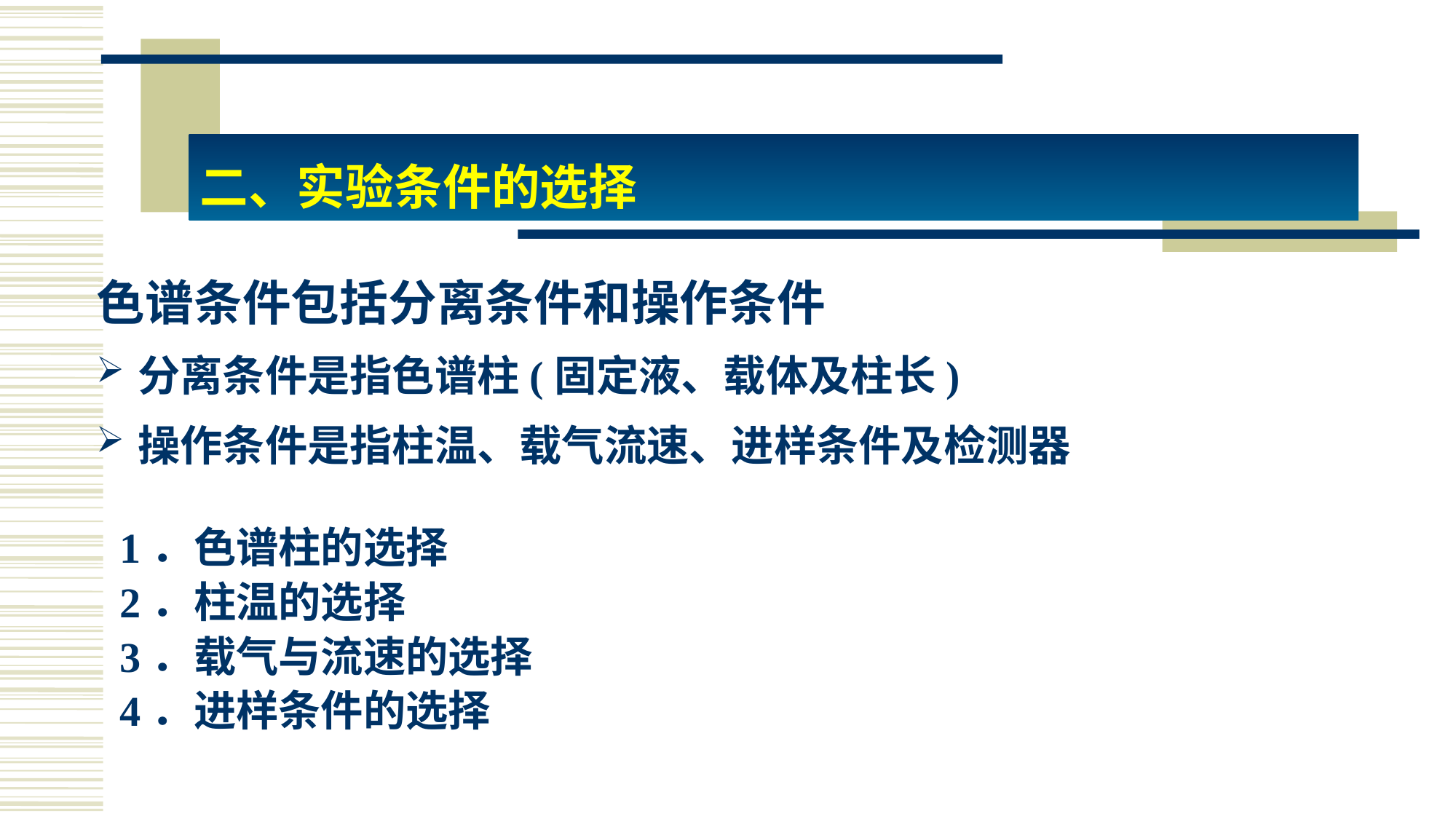

二、实验条件的选择
# 色谱条件包括分离条件和操作条件
分离条件是指色谱柱(固定液、载体及柱长)
操作条件是指柱温、载气流速、进样条件及检测器
1．色谱柱的选择
2．柱温的选择
3．载气与流速的选择
4．进样条件的选择